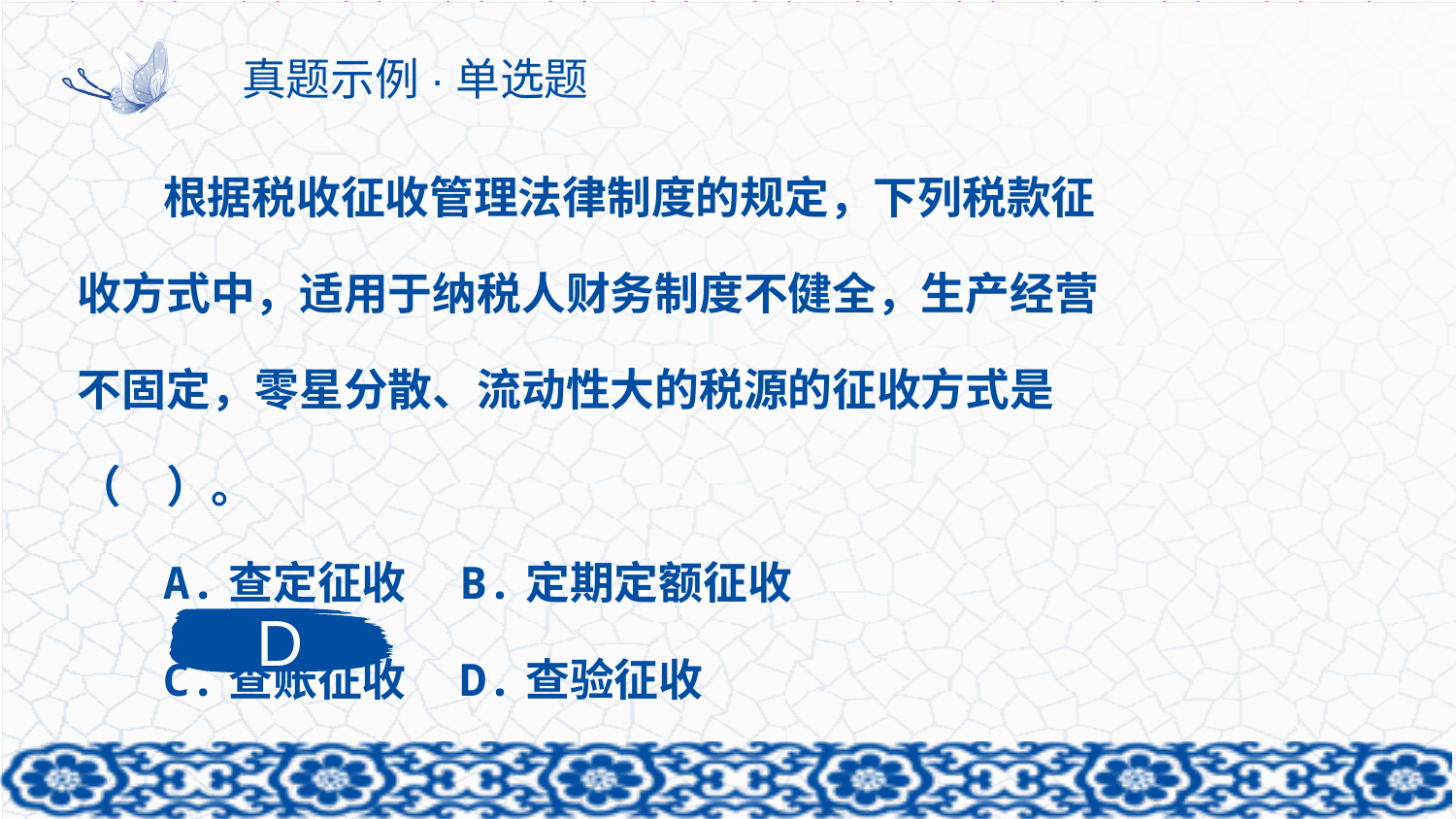

# 真题示例·单选题
根据税收征收管理法律制度的规定，下列税款征收方式中，适用于纳税人财务制度不健全，生产经营不固定，零星分散、流动性大的税源的征收方式是（　）。
A.查定征收    B.定期定额征收
C.查账征收    D.查验征收

D